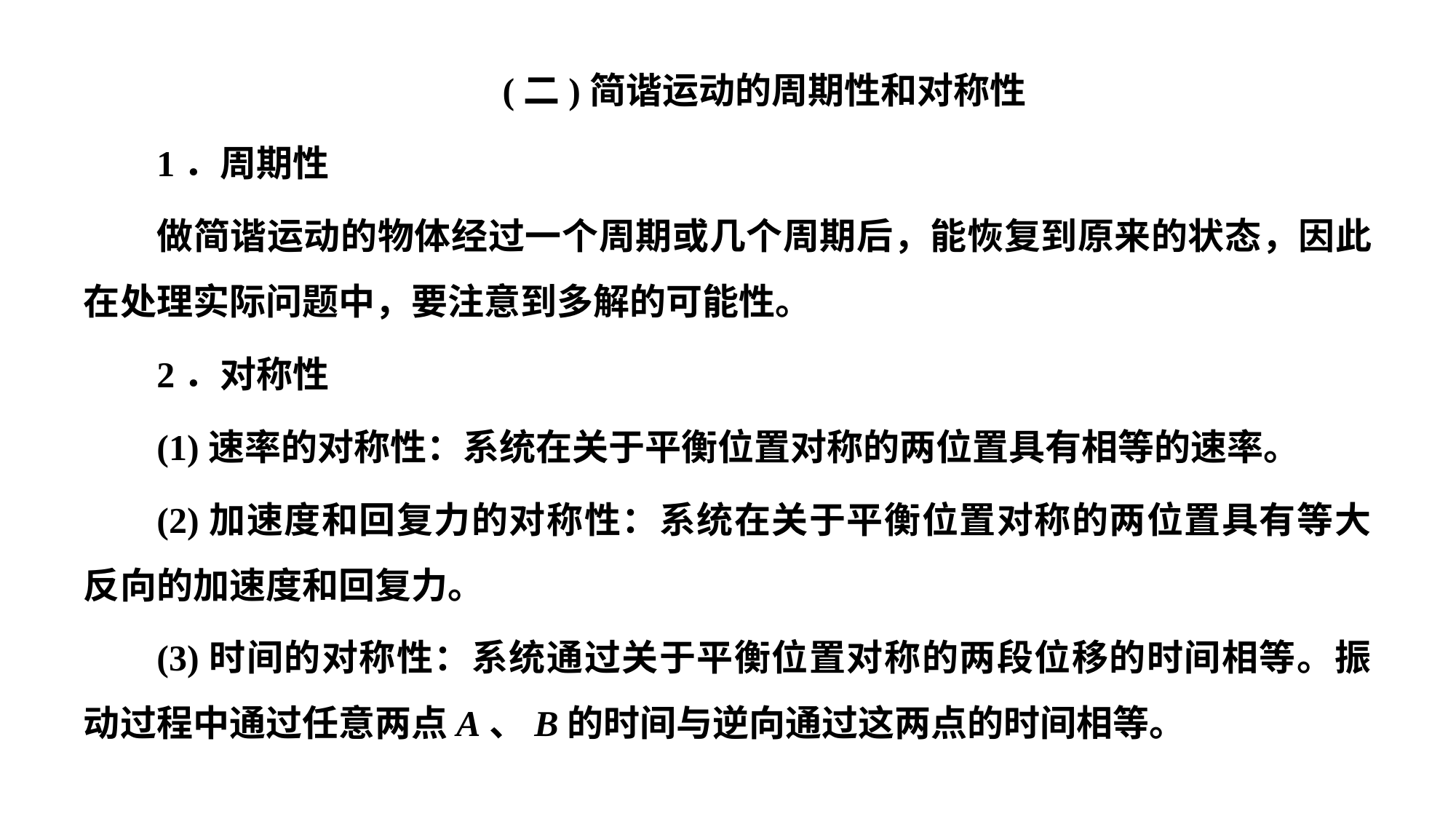

(二)简谐运动的周期性和对称性
1．周期性
做简谐运动的物体经过一个周期或几个周期后，能恢复到原来的状态，因此在处理实际问题中，要注意到多解的可能性。
2．对称性
(1)速率的对称性：系统在关于平衡位置对称的两位置具有相等的速率。
(2)加速度和回复力的对称性：系统在关于平衡位置对称的两位置具有等大反向的加速度和回复力。
(3)时间的对称性：系统通过关于平衡位置对称的两段位移的时间相等。振动过程中通过任意两点A、B的时间与逆向通过这两点的时间相等。